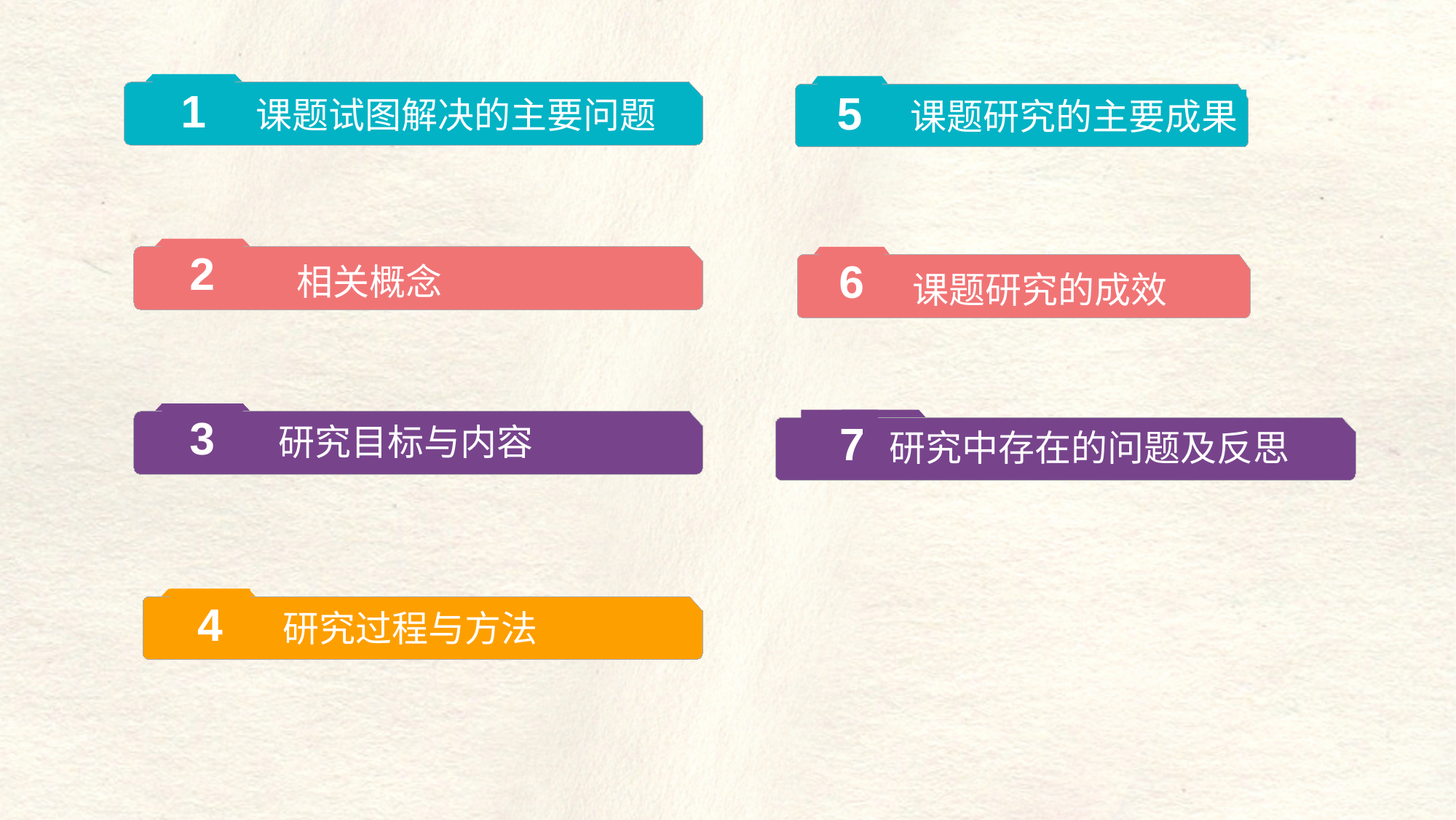

1

课题试图解决的主要问题

5

课题研究的主要成果

2

相关概念

6

课题研究的成效

3

研究目标与内容

7

研究中存在的问题及反思

4

研究过程与方法